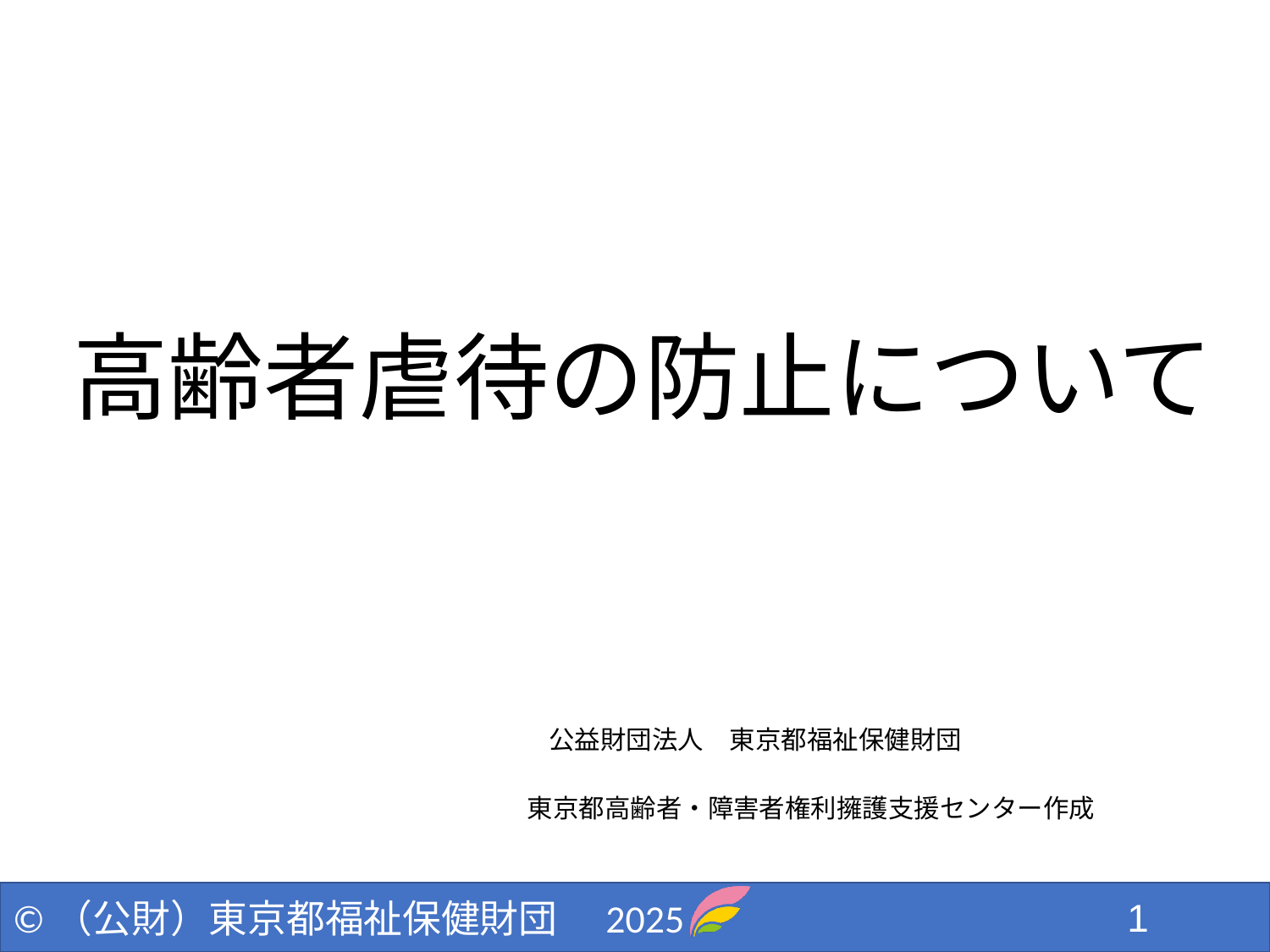

# 高齢者虐待の防止について

　　　　　　　　　　　　　　公益財団法人　東京都福祉保健財団
　　　　　　　　東京都高齢者・障害者権利擁護支援センター作成